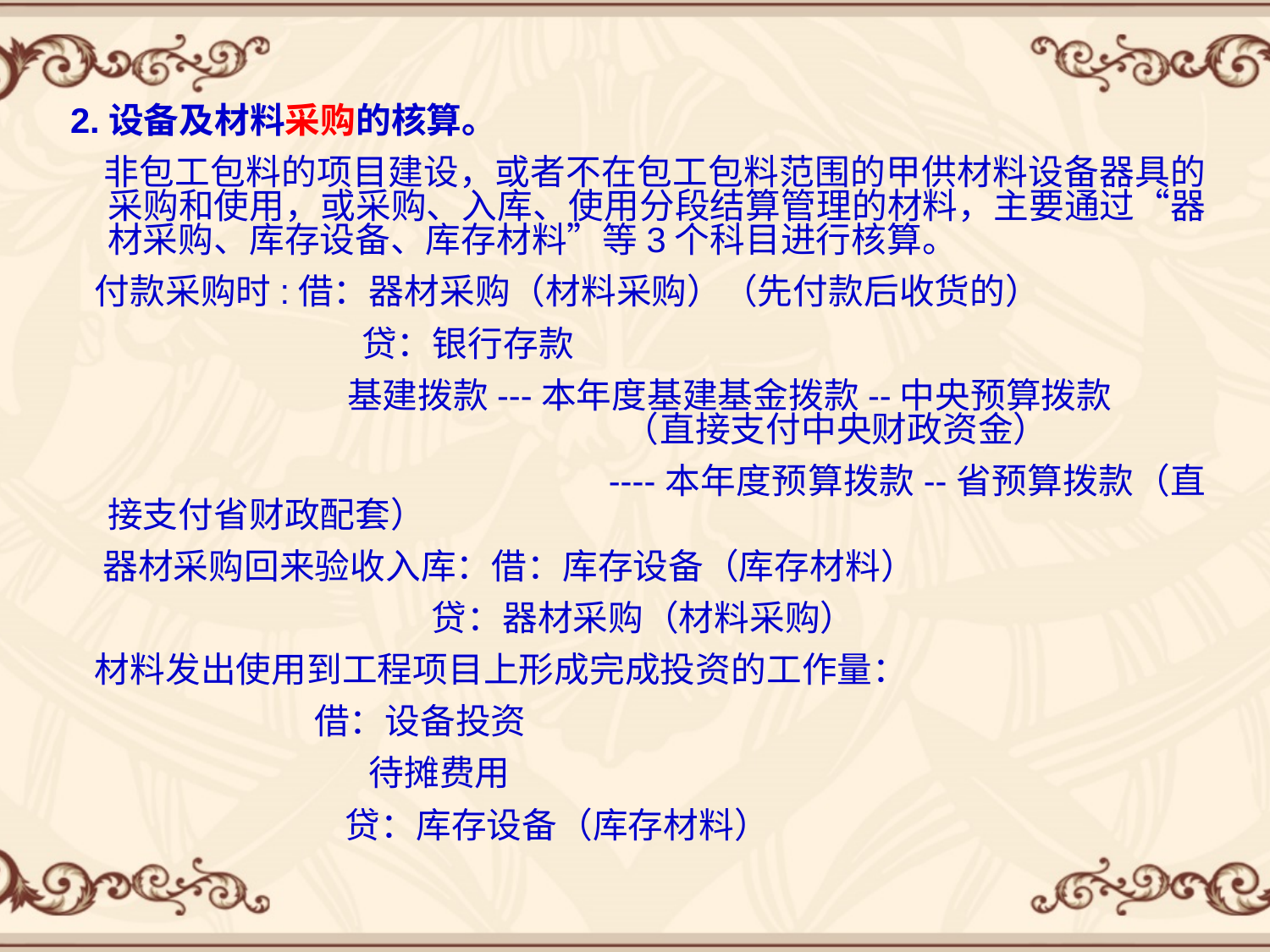

2.设备及材料采购的核算。
   非包工包料的项目建设，或者不在包工包料范围的甲供材料设备器具的采购和使用，或采购、入库、使用分段结算管理的材料，主要通过“器材采购、库存设备、库存材料”等3个科目进行核算。
  付款采购时:借：器材采购（材料采购）（先付款后收货的）
                        	贷：银行存款
                                  基建拨款---本年度基建基金拨款--中央预算拨款                                                                               （直接支付中央财政资金）
                                                     ----本年度预算拨款--省预算拨款（直接支付省财政配套）
   器材采购回来验收入库：借：库存设备（库存材料）
                                             贷：器材采购（材料采购）
  材料发出使用到工程项目上形成完成投资的工作量：
                              借：设备投资
                                     待摊费用
                                  贷：库存设备（库存材料）